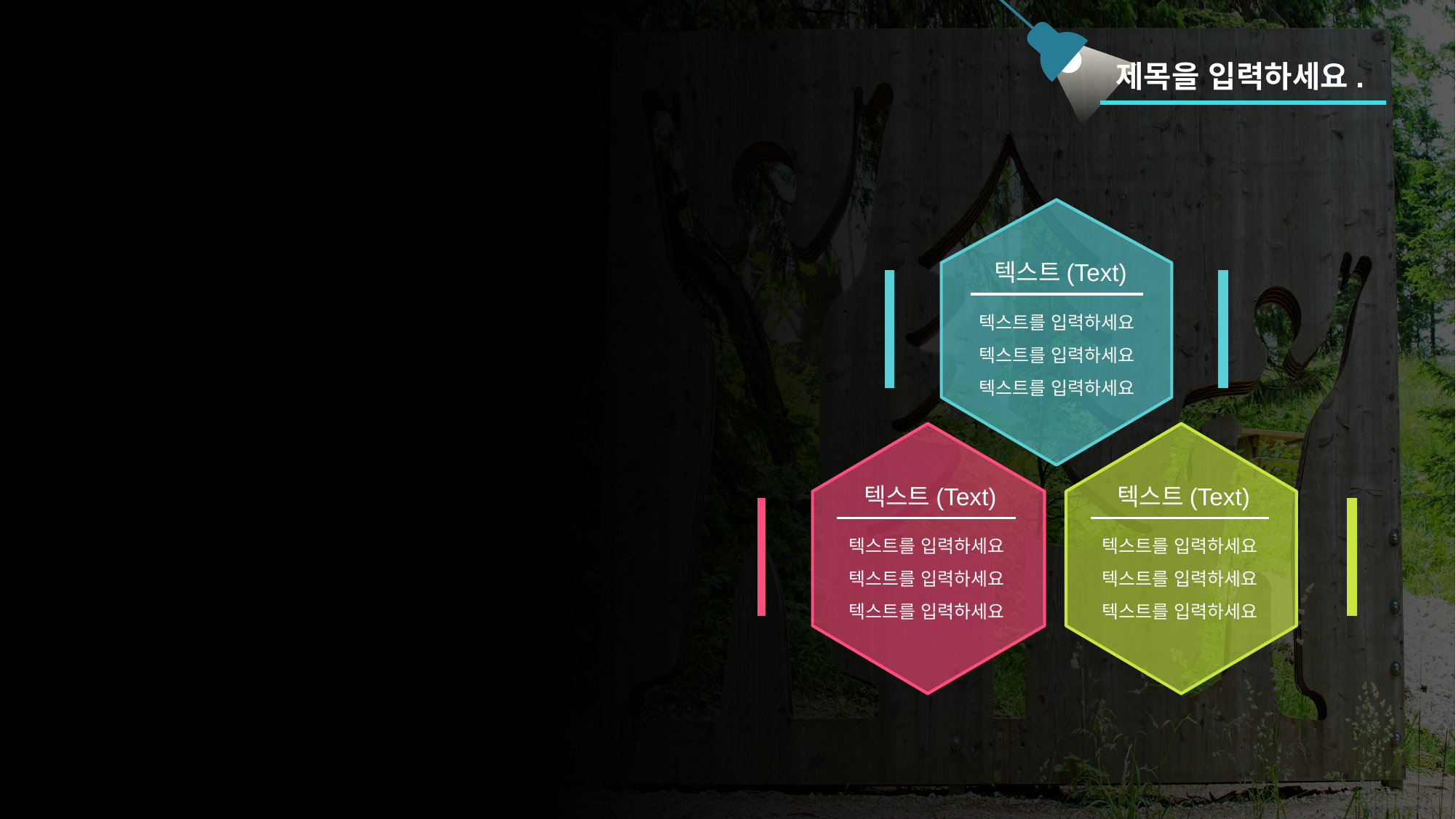

제목을 입력하세요.

텍스트(Text)
텍스트를 입력하세요
텍스트를 입력하세요
텍스트를 입력하세요
텍스트(Text)
텍스트(Text)
텍스트를 입력하세요
텍스트를 입력하세요
텍스트를 입력하세요
텍스트를 입력하세요
텍스트를 입력하세요
텍스트를 입력하세요